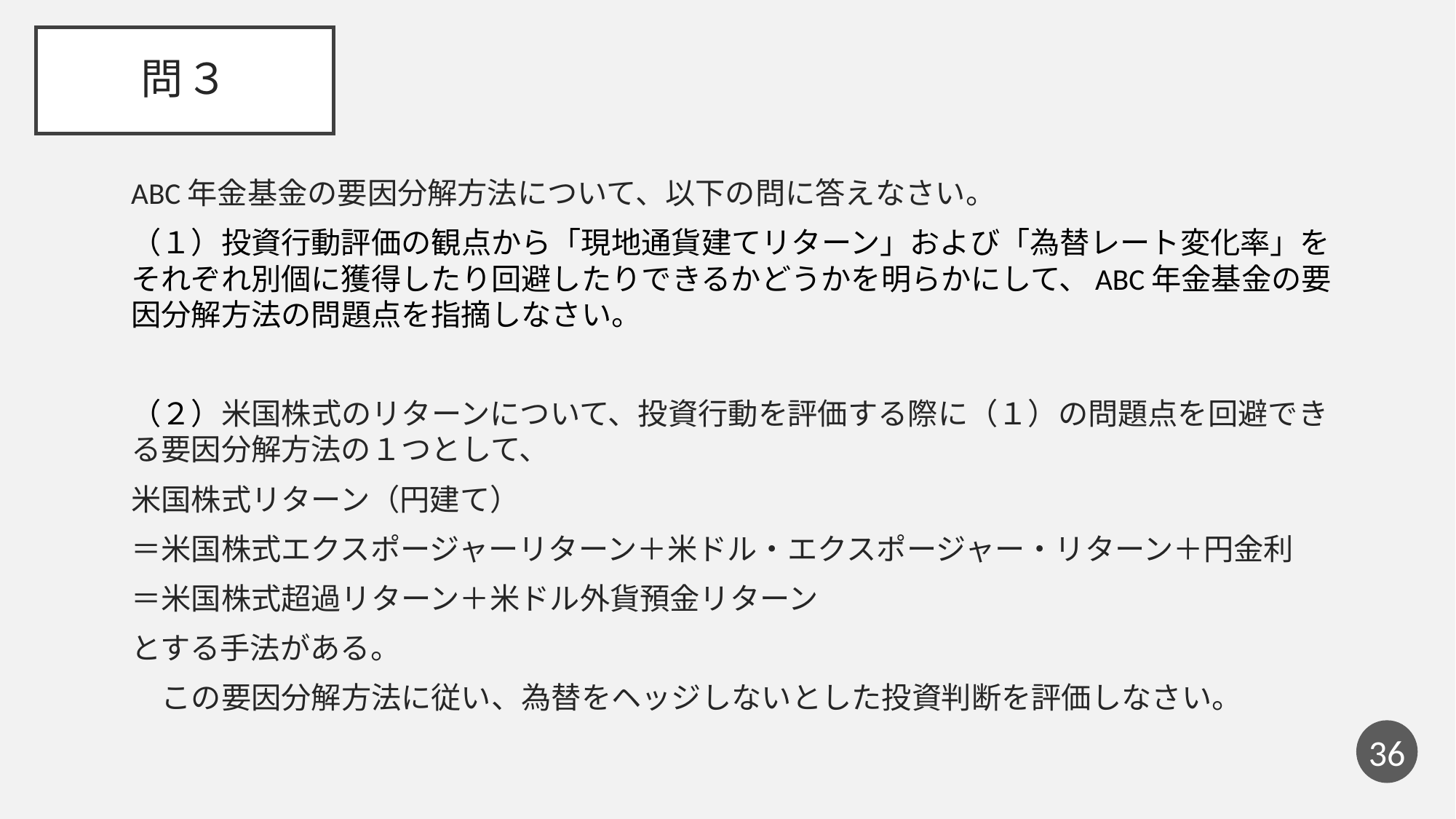

# 問３
ABC年金基金の要因分解方法について、以下の問に答えなさい。
（１）投資行動評価の観点から「現地通貨建てリターン」および「為替レート変化率」をそれぞれ別個に獲得したり回避したりできるかどうかを明らかにして、ABC年金基金の要因分解方法の問題点を指摘しなさい。

（２）米国株式のリターンについて、投資行動を評価する際に（１）の問題点を回避できる要因分解方法の１つとして、
米国株式リターン（円建て）
＝米国株式エクスポージャーリターン＋米ドル・エクスポージャー・リターン＋円金利
＝米国株式超過リターン＋米ドル外貨預金リターン
とする手法がある。
　この要因分解方法に従い、為替をヘッジしないとした投資判断を評価しなさい。

36